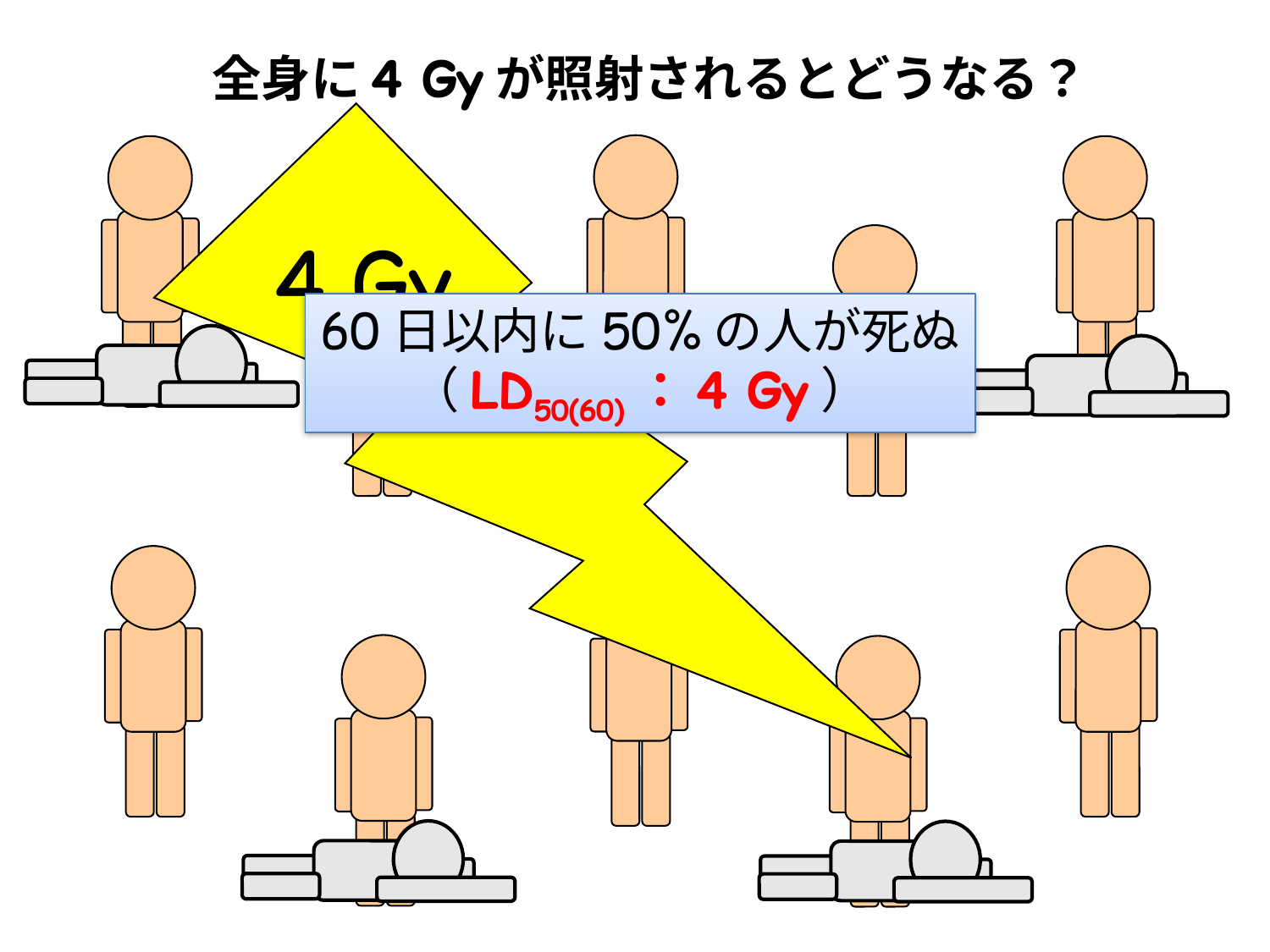

全身に4 Gyが照射されるとどうなる？

4 Gy

60日以内に50%の人が死ぬ
（LD50(60)：4 Gy）